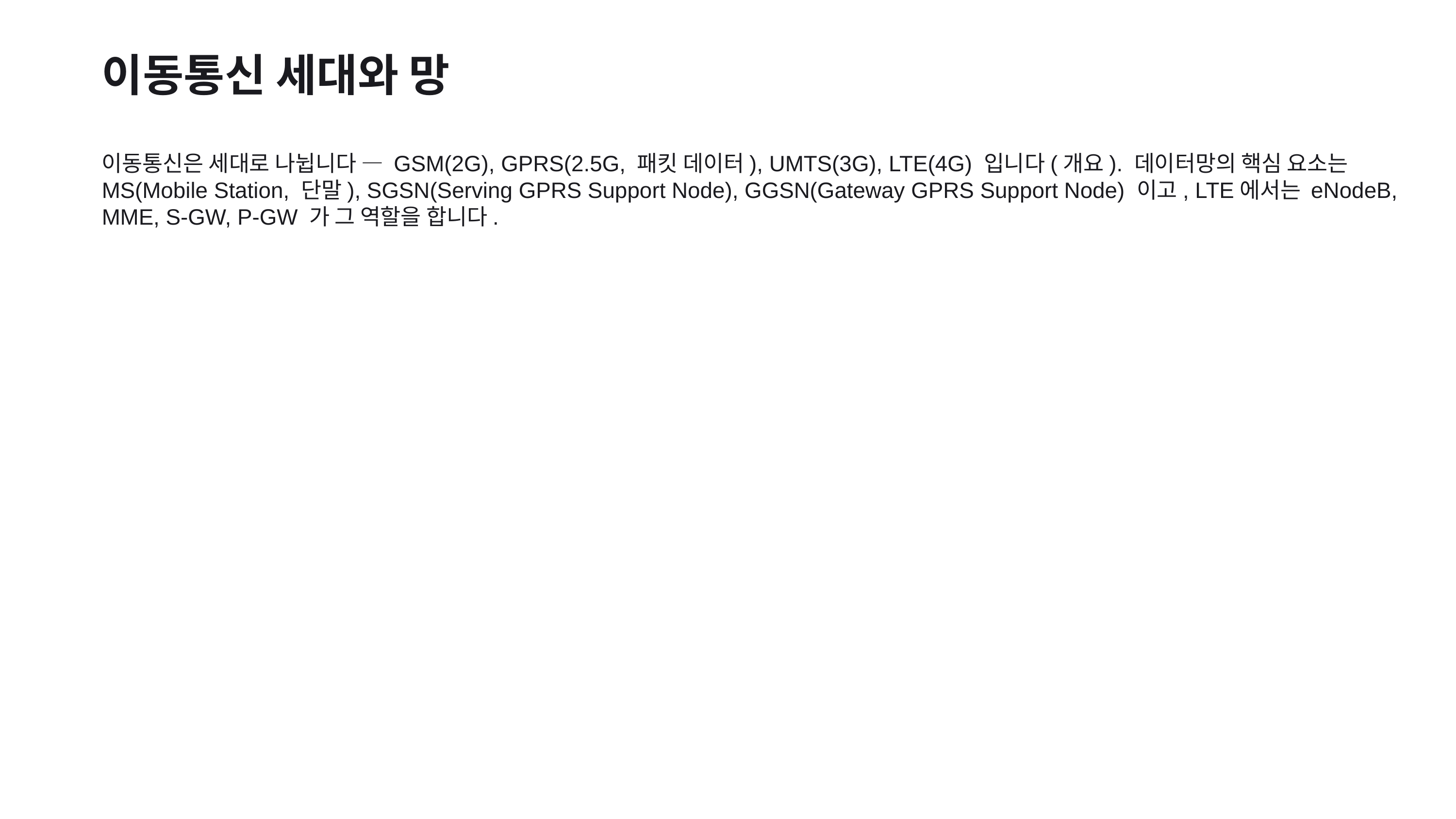

이동통신 세대와 망
이동통신은 세대로 나뉩니다 — GSM(2G), GPRS(2.5G, 패킷 데이터), UMTS(3G), LTE(4G) 입니다(개요). 데이터망의 핵심 요소는 MS(Mobile Station, 단말), SGSN(Serving GPRS Support Node), GGSN(Gateway GPRS Support Node) 이고, LTE에서는 eNodeB, MME, S-GW, P-GW 가 그 역할을 합니다.